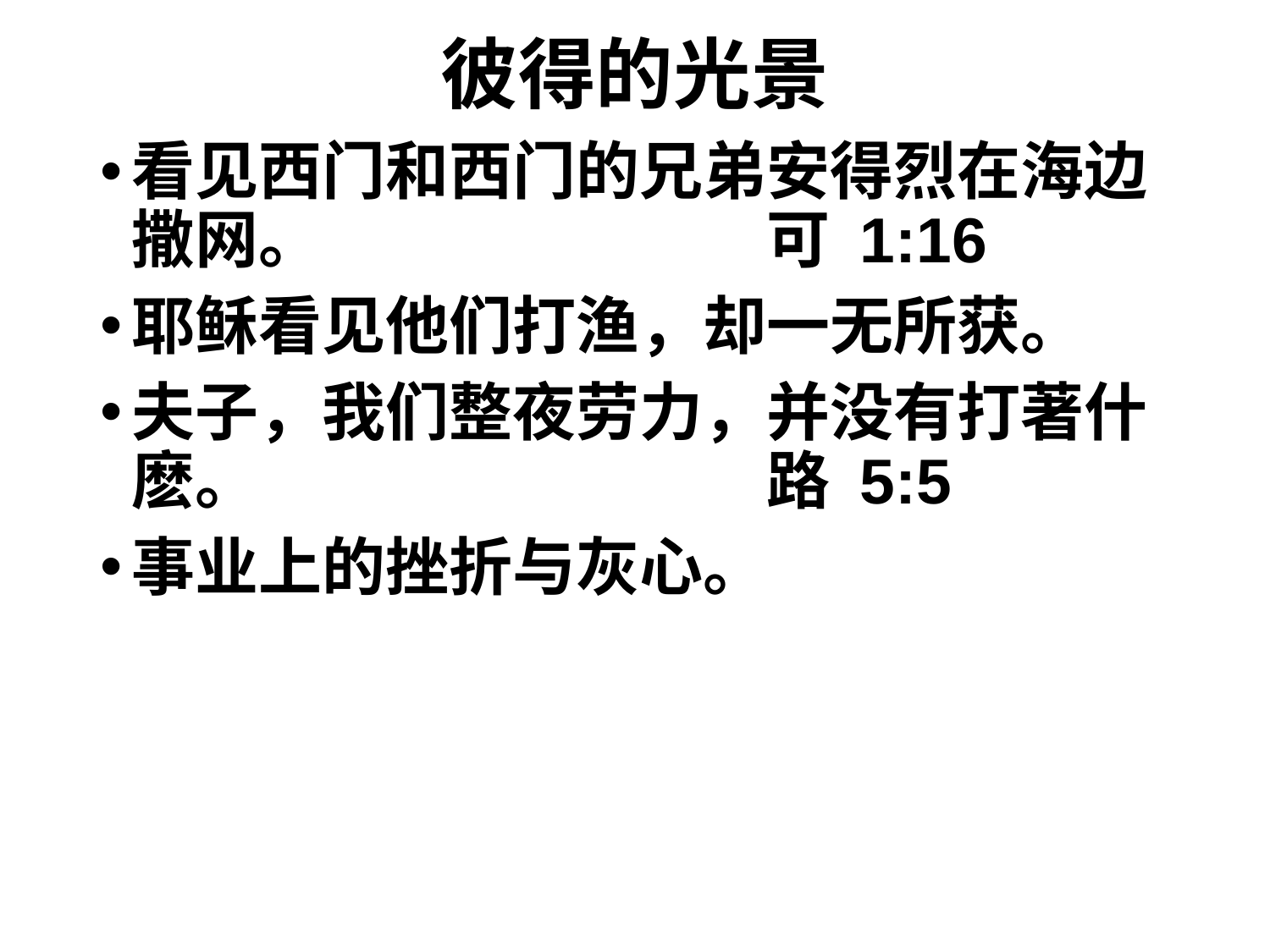

# 彼得的光景
看见西门和西门的兄弟安得烈在海边撒网。				可 1:16
耶稣看见他们打渔，却一无所获。
夫子，我们整夜劳力，并没有打著什麽。				路 5:5
事业上的挫折与灰心。